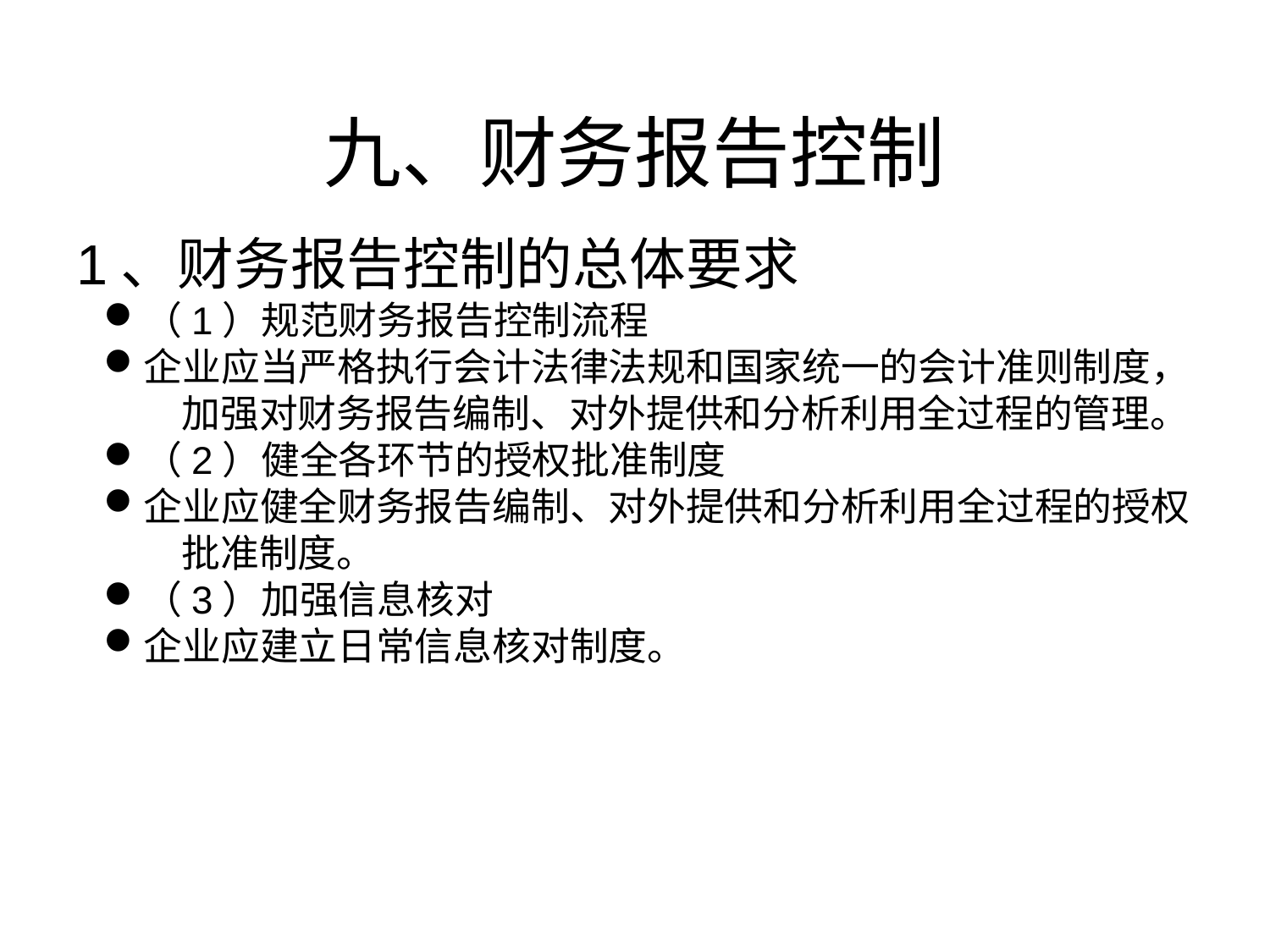

九、财务报告控制
1、财务报告控制的总体要求
（1）规范财务报告控制流程
企业应当严格执行会计法律法规和国家统一的会计准则制度，加强对财务报告编制、对外提供和分析利用全过程的管理。
（2）健全各环节的授权批准制度
企业应健全财务报告编制、对外提供和分析利用全过程的授权批准制度。
（3）加强信息核对
企业应建立日常信息核对制度。